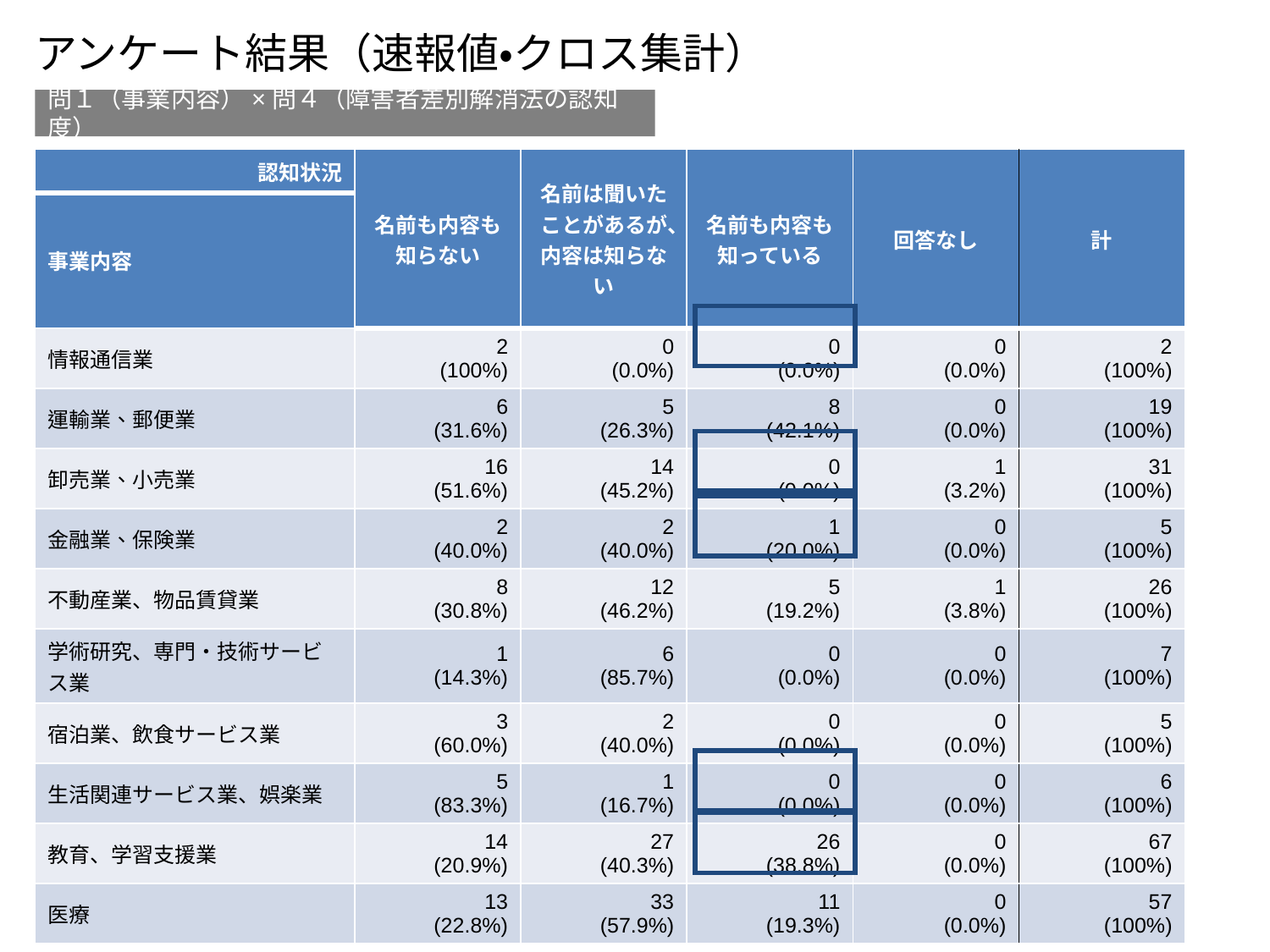

アンケート結果（速報値・クロス集計）

問１（事業内容）×問４（障害者差別解消法の認知度）
| 認知状況 | 名前も内容も 知らない | 名前は聞いたことがあるが、内容は知らない | 名前も内容も知っている | 回答なし | 計 |
| --- | --- | --- | --- | --- | --- |
| 事業内容 |  |  |  |  |  |
| 情報通信業 | 2 (100%) | 0 (0.0%) | 0 (0.0%) | 0 (0.0%) | 2 (100%) |
| 運輸業、郵便業 | 6 (31.6%) | 5 (26.3%) | 8 (42.1%) | 0 (0.0%) | 19 (100%) |
| 卸売業、小売業 | 16 (51.6%) | 14 (45.2%) | 0 (0.0%) | 1 (3.2%) | 31 (100%) |
| 金融業、保険業 | 2 (40.0%) | 2 (40.0%) | 1 (20.0%) | 0 (0.0%) | 5 (100%) |
| 不動産業、物品賃貸業 | 8 (30.8%) | 12 (46.2%) | 5 (19.2%) | 1 (3.8%) | 26 (100%) |
| 学術研究、専門・技術サービス業 | 1 (14.3%) | 6 (85.7%) | 0 (0.0%) | 0 (0.0%) | 7 (100%) |
| 宿泊業、飲食サービス業 | 3 (60.0%) | 2 (40.0%) | 0 (0.0%) | 0 (0.0%) | 5 (100%) |
| 生活関連サービス業、娯楽業 | 5 (83.3%) | 1 (16.7%) | 0 (0.0%) | 0 (0.0%) | 6 (100%) |
| 教育、学習支援業 | 14 (20.9%) | 27 (40.3%) | 26 (38.8%) | 0 (0.0%) | 67 (100%) |
| 医療 | 13 (22.8%) | 33 (57.9%) | 11 (19.3%) | 0 (0.0%) | 57 (100%) |
|  |
| --- |
|  |
| --- |
|  |
| --- |
|  |
| --- |
|  |
| --- |